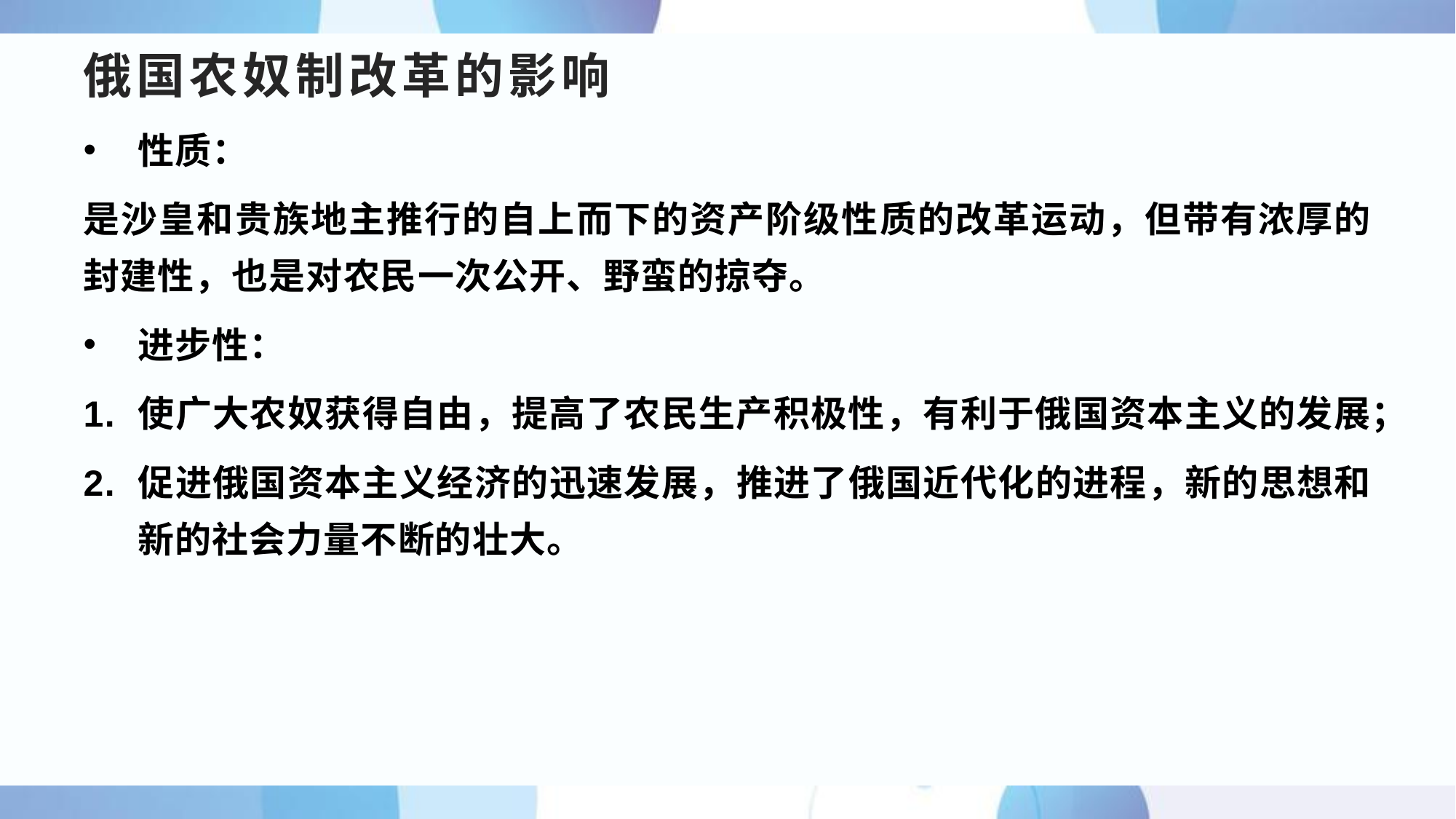

俄国农奴制改革的影响
性质：
是沙皇和贵族地主推行的自上而下的资产阶级性质的改革运动，但带有浓厚的封建性，也是对农民一次公开、野蛮的掠夺。
进步性：
使广大农奴获得自由，提高了农民生产积极性，有利于俄国资本主义的发展；
促进俄国资本主义经济的迅速发展，推进了俄国近代化的进程，新的思想和新的社会力量不断的壮大。